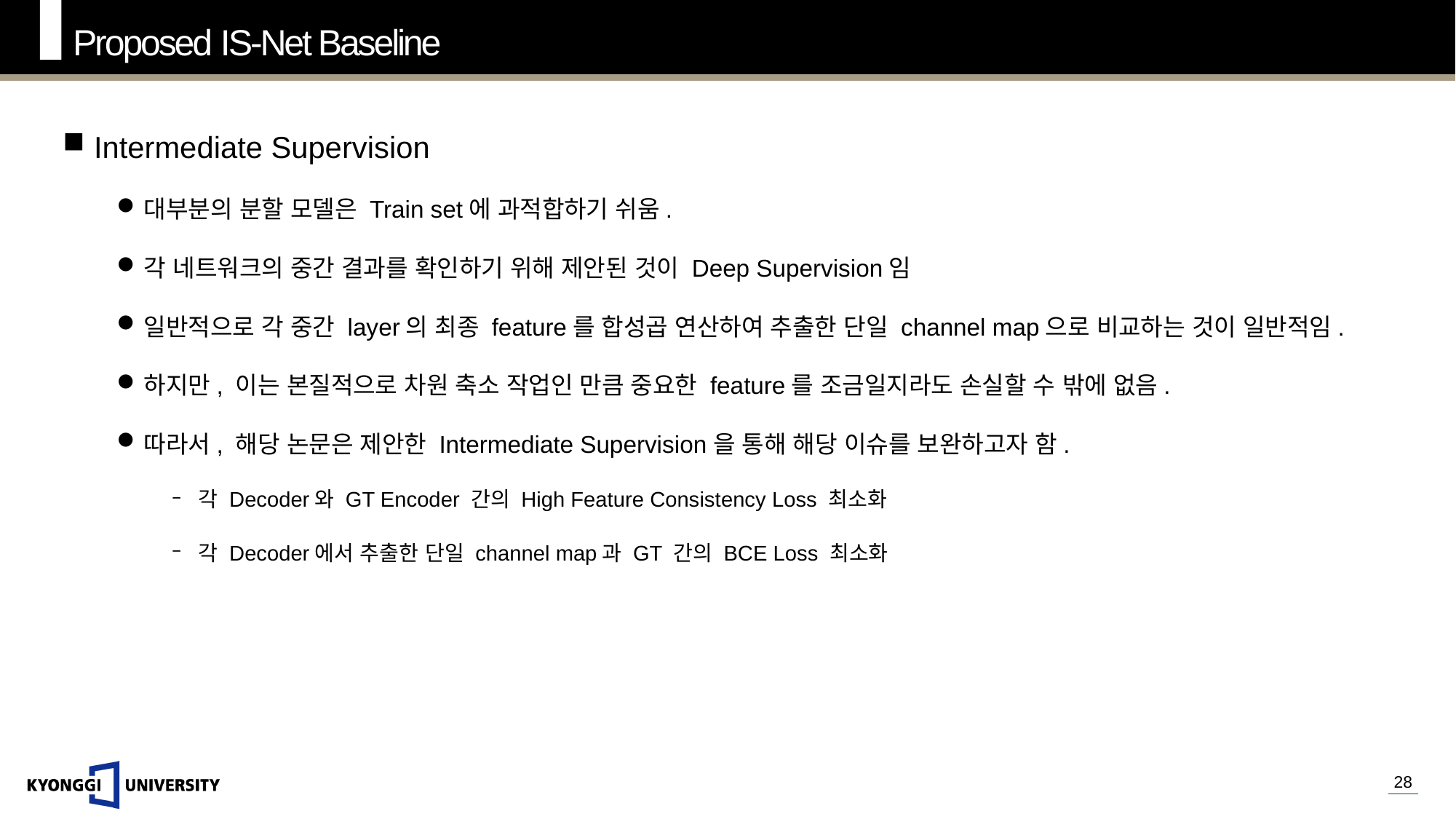

Proposed IS-Net Baseline
Intermediate Supervision
대부분의 분할 모델은 Train set에 과적합하기 쉬움.
각 네트워크의 중간 결과를 확인하기 위해 제안된 것이 Deep Supervision임
일반적으로 각 중간 layer의 최종 feature를 합성곱 연산하여 추출한 단일 channel map으로 비교하는 것이 일반적임.
하지만, 이는 본질적으로 차원 축소 작업인 만큼 중요한 feature를 조금일지라도 손실할 수 밖에 없음.
따라서, 해당 논문은 제안한 Intermediate Supervision을 통해 해당 이슈를 보완하고자 함.
각 Decoder와 GT Encoder 간의 High Feature Consistency Loss 최소화
각 Decoder에서 추출한 단일 channel map과 GT 간의 BCE Loss 최소화